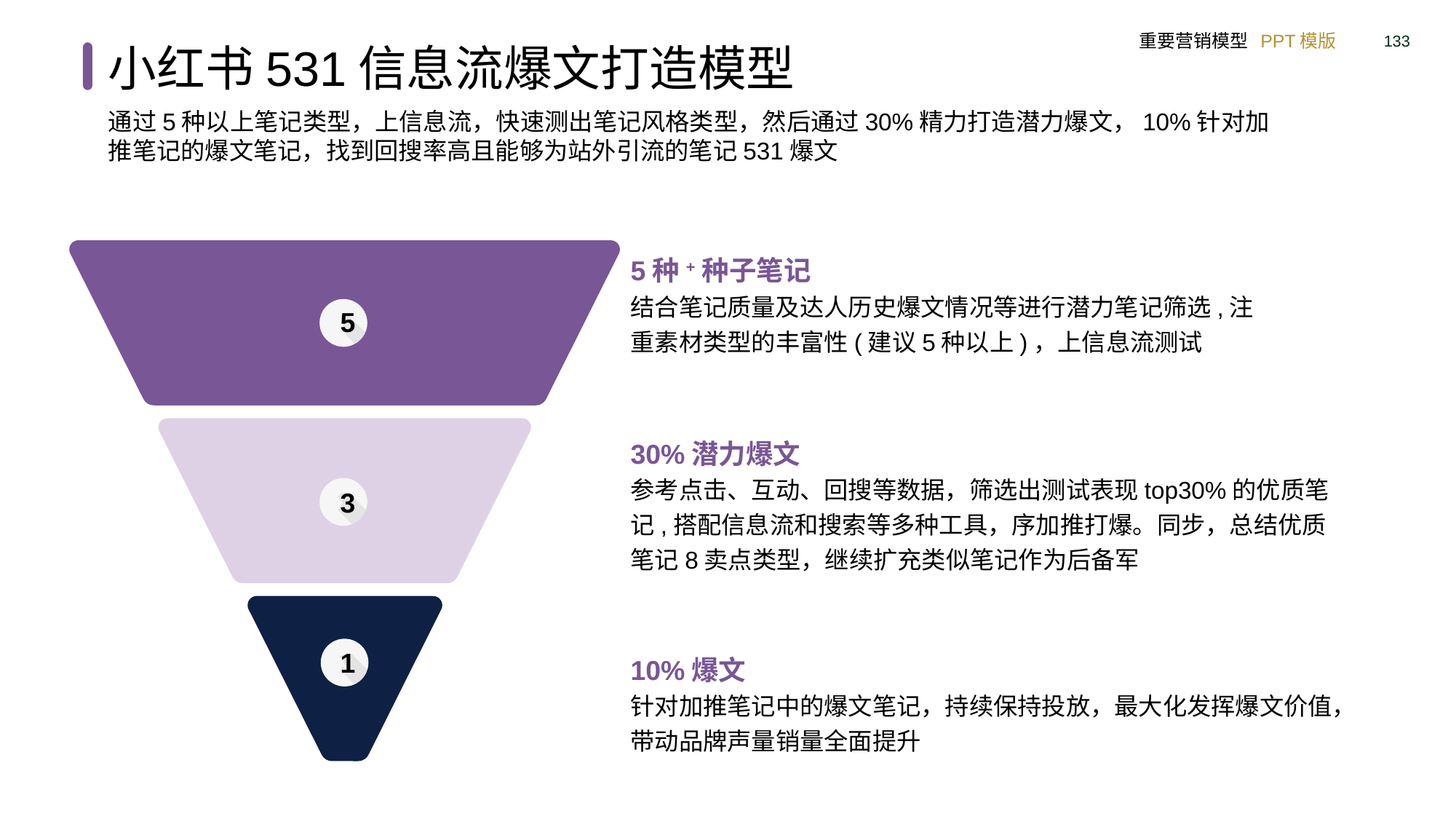

小红书531信息流爆文打造模型
通过5种以上笔记类型，上信息流，快速测出笔记风格类型，然后通过30%精力打造潜力爆文，10%针对加推笔记的爆文笔记，找到回搜率高且能够为站外引流的笔记531爆文

5种+种子笔记
结合笔记质量及达人历史爆文情况等进行潜力笔记筛选,注重素材类型的丰富性(建议5种以上)，上信息流测试

5

30%潜力爆文
参考点击、互动、回搜等数据，筛选出测试表现top30%的优质笔记,搭配信息流和搜索等多种工具，序加推打爆。同步，总结优质笔记8卖点类型，继续扩充类似笔记作为后备军

3

1
10%爆文
针对加推笔记中的爆文笔记，持续保持投放，最大化发挥爆文价值，带动品牌声量销量全面提升